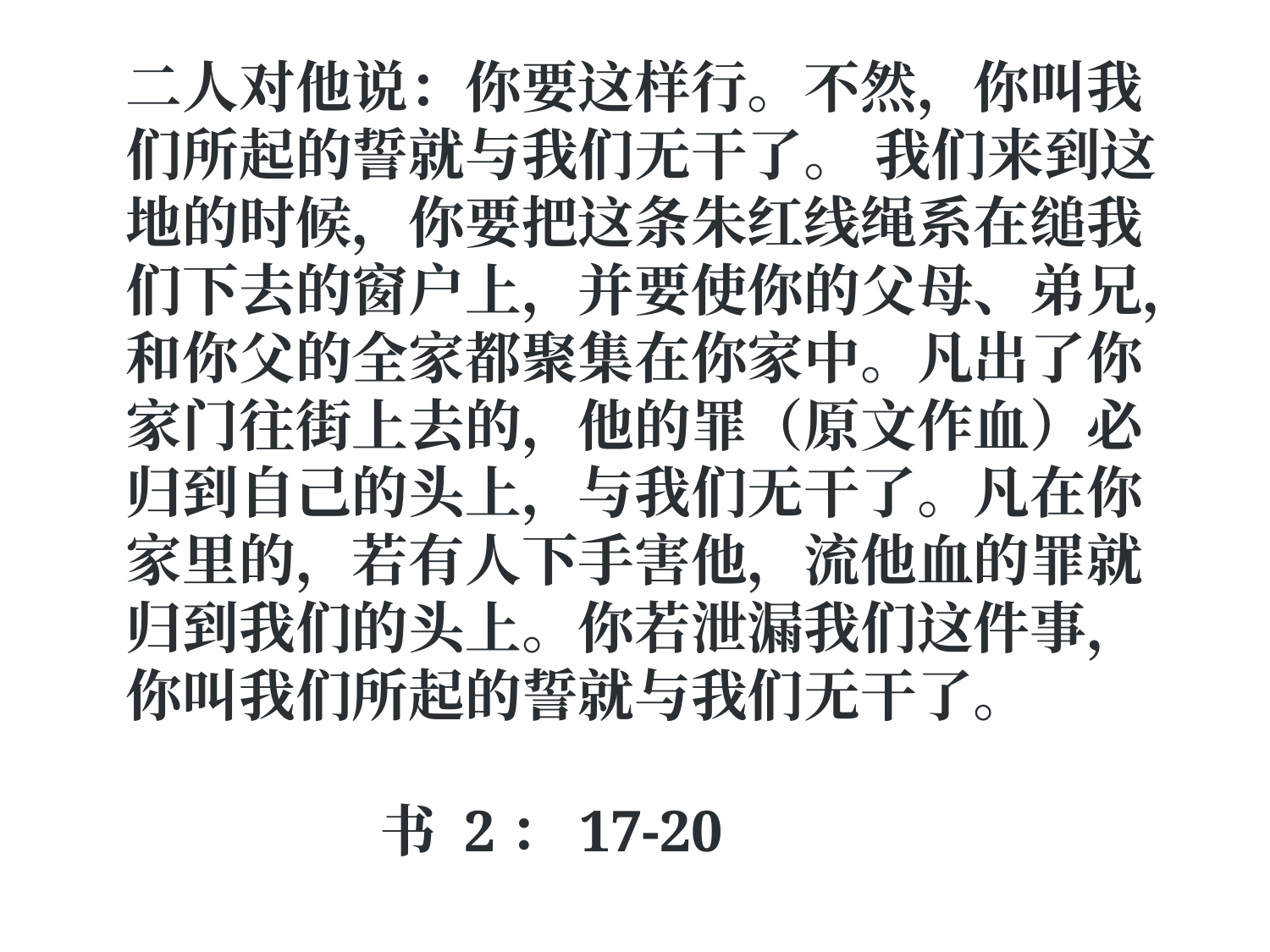

二人对他说：你要这样行。不然，你叫我们所起的誓就与我们无干了。 我们来到这地的时候，你要把这条朱红线绳系在缒我们下去的窗户上，并要使你的父母、弟兄，和你父的全家都聚集在你家中。凡出了你家门往街上去的，他的罪（原文作血）必归到自己的头上，与我们无干了。凡在你家里的，若有人下手害他，流他血的罪就归到我们的头上。你若泄漏我们这件事，你叫我们所起的誓就与我们无干了。 											书 2：17-20